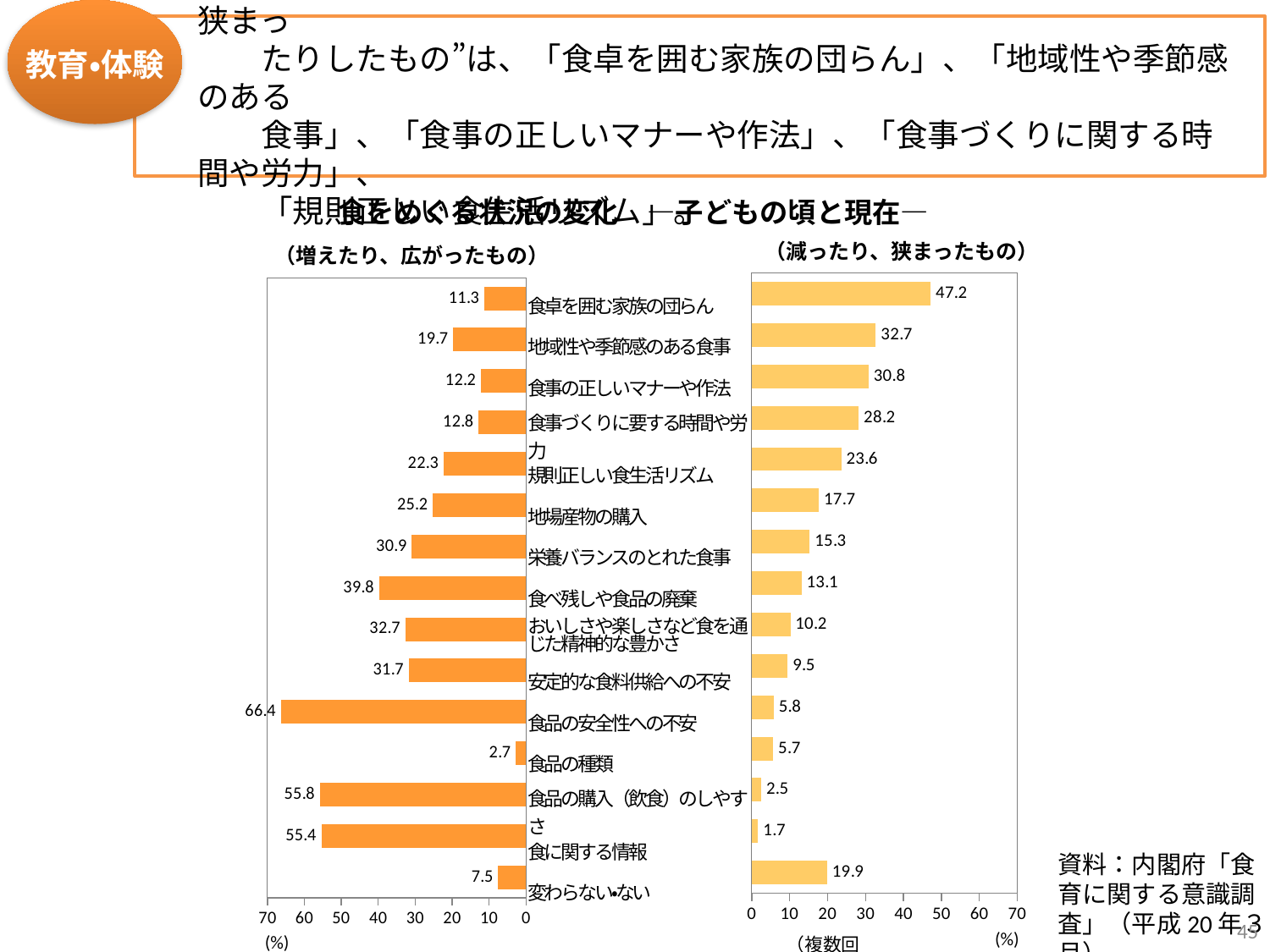

○ 食をめぐる状況について、子どもの頃と現在との変化で、“減ったり、狭まっ
　　たりしたもの”は、「食卓を囲む家族の団らん」、「地域性や季節感のある
　　食事」、「食事の正しいマナーや作法」、「食事づくりに関する時間や労力」、
　　「規則正しい食生活リズム」。
教育・体験
食をめぐる状況の変化　―子どもの頃と現在―
（減ったり、狭まったもの）
（増えたり、広がったもの）

### Chart

| Category |  |
|---|---|
| 変わらない・ない | 19.9 |
| 食に関する情報 | 1.7 |
| 食品の購入（飲食）のしやすさ | 2.5 |
| 食品の種類 | 5.7 |
| 食品の安全性への不安 | 5.8 |
| 安定的な食料供給への不安 | 9.5 |
| おいしさや楽しさなど食を通じた精神的な豊かさ | 10.2 |
| 食べ残しや食品の廃棄 | 13.1 |
| 栄養バランスのとれた食事 | 15.3 |
| 地場産物の購入 | 17.7 |
| 規則正しい食生活リズム | 23.6 |
| 食事づくりに要する時間や労力 | 28.2 |
| 食事の正しいマナーや作法 | 30.8 |
| 地域性や季節感のある食事 | 32.7 |
| 食卓を囲む家族の団らん | 47.2 |

### Chart

| Category |  |
|---|---|
| 変わらない・ない | 7.5 |
| 食に関する情報 | 55.4 |
| 食品の購入（飲食）のしやすさ | 55.8 |
| 食品の種類 | 2.7 |
| 食品の安全性への不安 | 66.4 |
| 安定的な食料供給への不安 | 31.7 |
| おいしさや楽しさなど食を通じた精神的な豊かさ | 32.7 |
| 食べ残しや食品の廃棄 | 39.8 |
| 栄養バランスのとれた食事 | 30.9 |
| 地場産物の購入 | 25.2 |
| 規則正しい食生活リズム | 22.3 |
| 食事づくりに要する時間や労力 | 12.8 |
| 食事の正しいマナーや作法 | 12.2 |
| 地域性や季節感のある食事 | 19.7 |
| 食卓を囲む家族の団らん | 11.3 |
| 食卓を囲む家族の団らん |
| --- |
| 地域性や季節感のある食事 |
| 食事の正しいマナーや作法 |
| 食事づくりに要する時間や労力 |
| 規則正しい食生活リズム |
| 地場産物の購入 |
| 栄養バランスのとれた食事 |
| 食べ残しや食品の廃棄 |
| おいしさや楽しさなど食を通じた精神的な豊かさ |
| 安定的な食料供給への不安 |
| 食品の安全性への不安 |
| 食品の種類 |
| 食品の購入（飲食）のしやすさ |
| 食に関する情報 |
| 変わらない・ない |
資料：内閣府「食育に関する意識調査」（平成20年３月）
45
(%)
(%)
（複数回答、n=1,745）